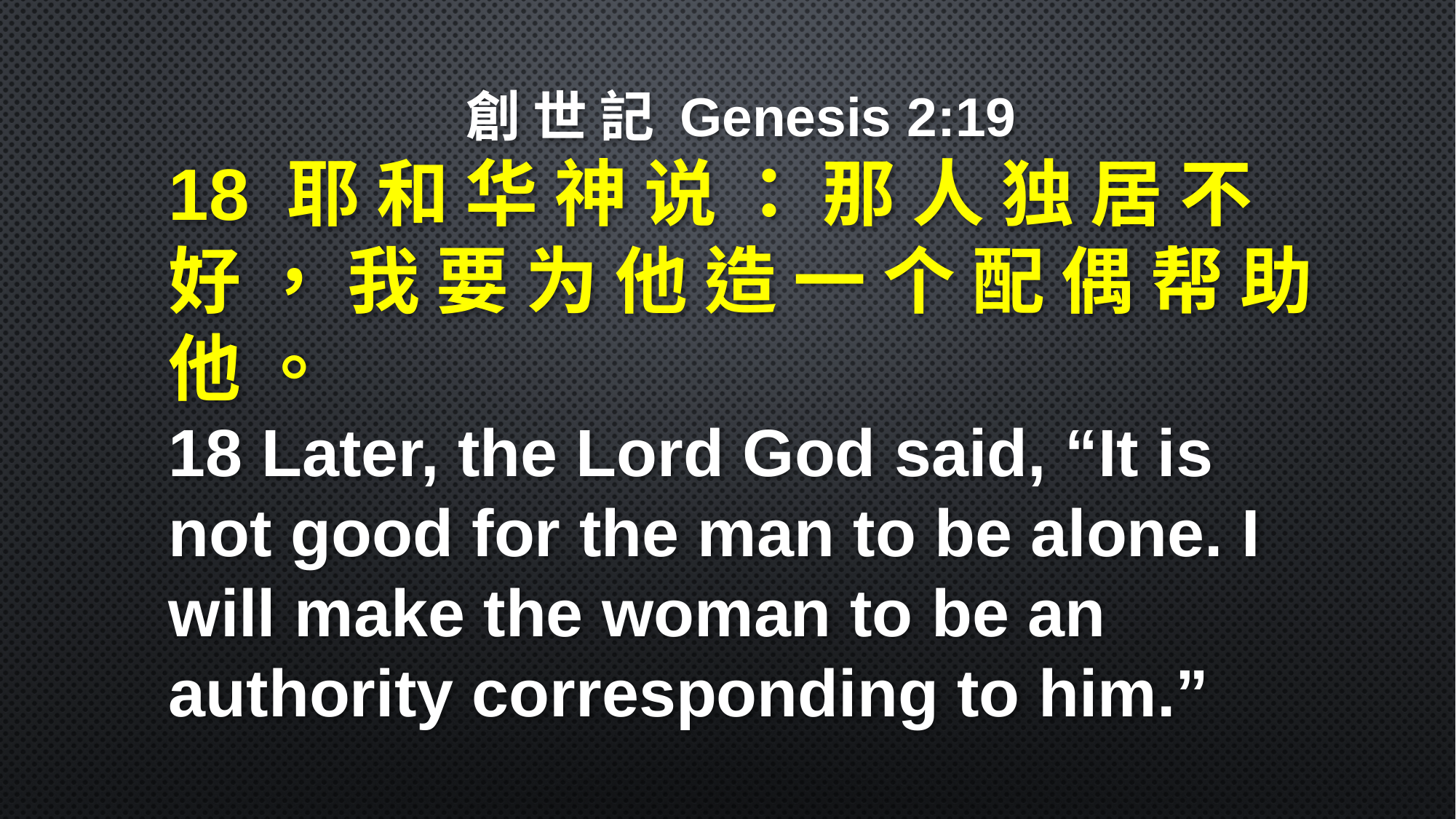

創 世 記 Genesis 2:19
18 耶 和 华 神 说 ： 那 人 独 居 不 好 ， 我 要 为 他 造 一 个 配 偶 帮 助 他 。
18 Later, the Lord God said, “It is not good for the man to be alone. I will make the woman to be an authority corresponding to him.”